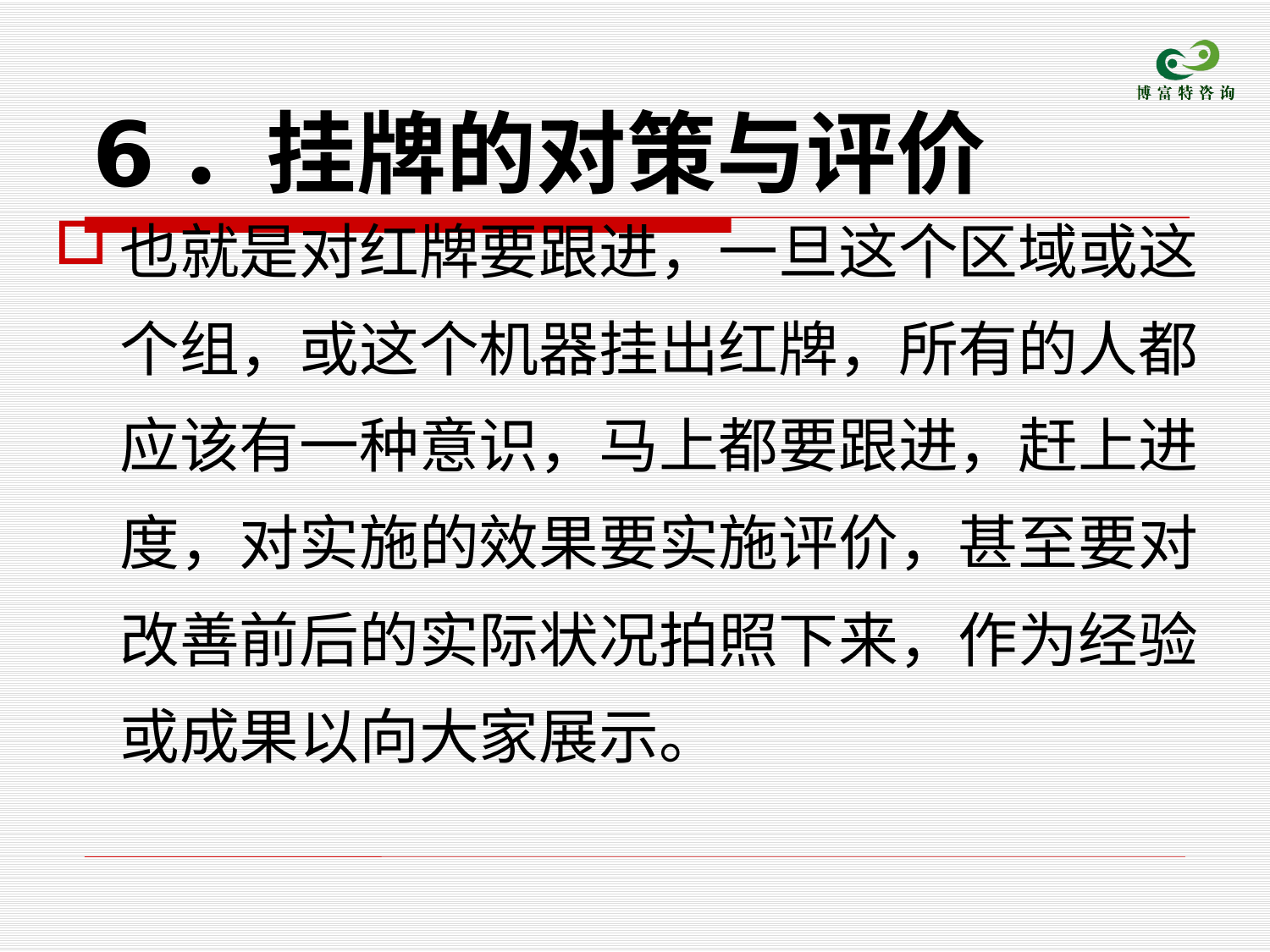

# 6．挂牌的对策与评价

也就是对红牌要跟进，一旦这个区域或这个组，或这个机器挂出红牌，所有的人都应该有一种意识，马上都要跟进，赶上进度，对实施的效果要实施评价，甚至要对改善前后的实际状况拍照下来，作为经验或成果以向大家展示。
491